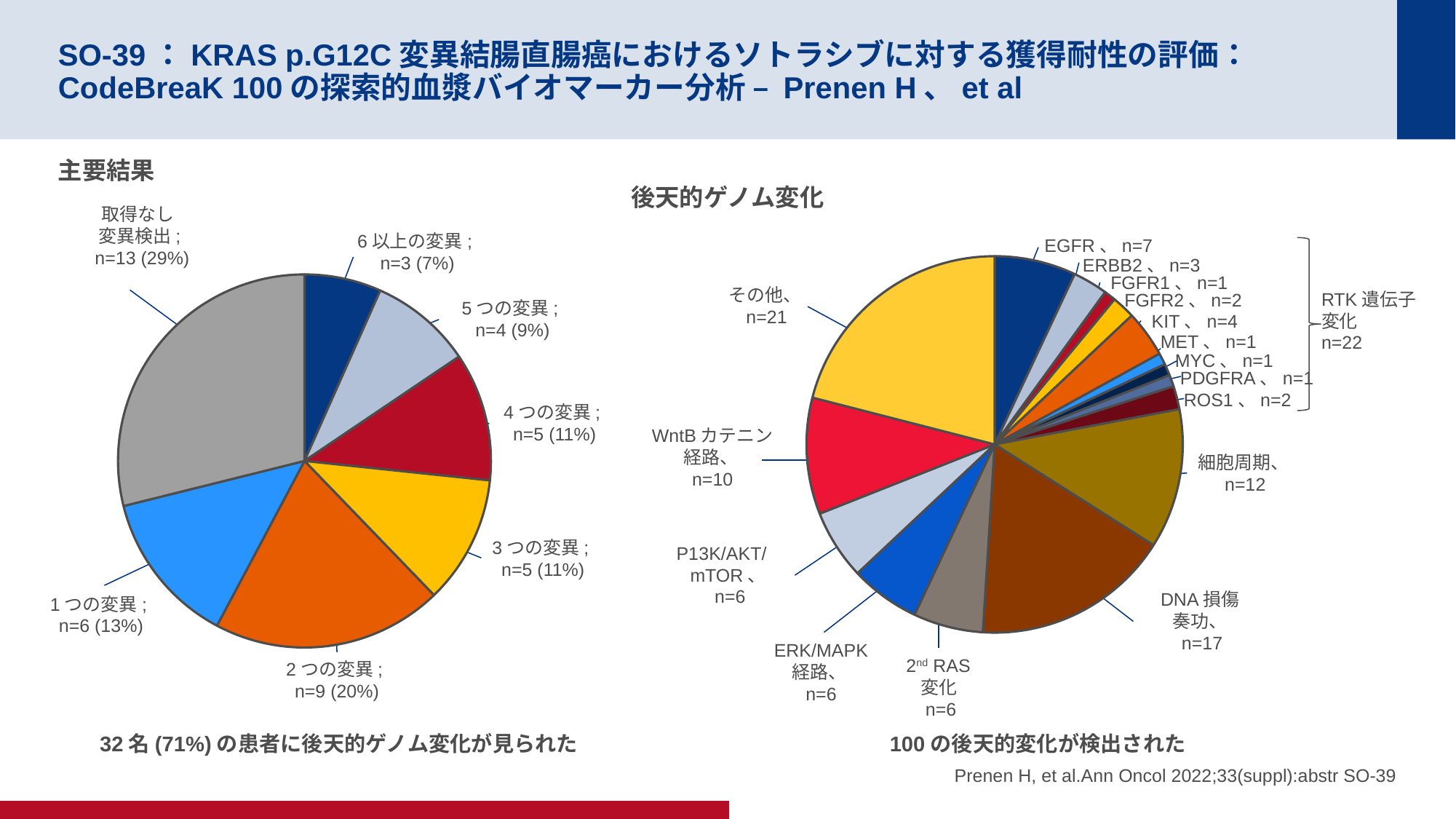

# SO-39：KRAS p.G12C変異結腸直腸癌におけるソトラシブに対する獲得耐性の評価：CodeBreaK 100の探索的血漿バイオマーカー分析 – Prenen H、et al
主要結果
後天的ゲノム変化
取得なし
変異検出;
 n=13 (29%)
6以上の変異;
n=3 (7%)
EGFR、n=7

ERBB2、n=3
FGFR1、n=1
その他、
n=21
RTK遺伝子
変化
n=22
FGFR2、n=2
KIT、n=4
MET、n=1
MYC、n=1
PDGFRA、n=1
ROS1、n=2
WntBカテニン
経路、
n=10
細胞周期、
n=12
P13K/AKT/
mTOR、
n=6
DNA損傷
奏功、
n=17
ERK/MAPK
経路、
n=6
2nd RAS
変化
n=6

### Chart

| Category | 売上 |
|---|---|
| 第1四半期 | 7.0 |
| 第2四半期 | 3.0 |
| 第3四半期 | 1.0 |
| 第4四半期 | 2.0 |

### Chart

| Category | Sales |
|---|---|
| 1st Qtr | 3.0 |
| 2nd Qtr | 4.0 |
| 3rd Qtr | 5.0 |
| 4th Qtr | 5.0 |
5つの変異;
n=4 (9%)
4つの変異;
n=5 (11%)
3つの変異;
n=5 (11%)
1つの変異;
n=6 (13%)
2つの変異;
n=9 (20%)
32名(71%)の患者に後天的ゲノム変化が見られた
100の後天的変化が検出された
Prenen H, et al.Ann Oncol 2022;33(suppl):abstr SO-39